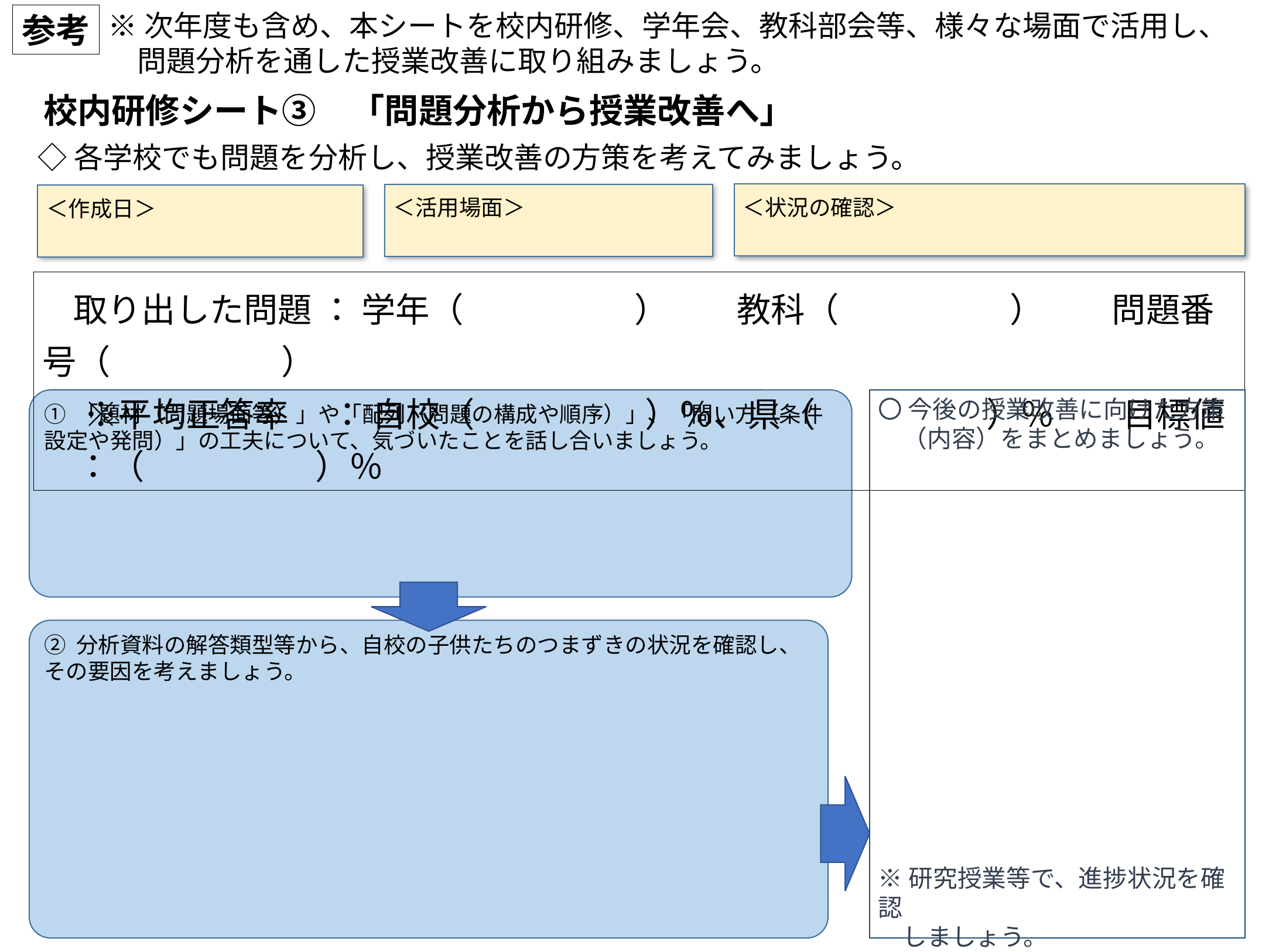

※次年度も含め、本シートを校内研修、学年会、教科部会等、様々な場面で活用し、
　問題分析を通した授業改善に取り組みましょう。
参考
# 校内研修シート③　「問題分析から授業改善へ」
◇各学校でも問題を分析し、授業改善の方策を考えてみましょう。
＜状況の確認＞

＜活用場面＞

＜作成日＞

   取り出した問題 ： 学年（　　　　　）　　教科（　　　　　）　　問題番号（　　　　　）
　 ※平均正答率　 ： 自校（　　　　　）％、県（　　　　　）％　　目標値　：（　　　　　）％
〇 今後の授業改善に向けた方策
　（内容）をまとめましょう。

※研究授業等で、進捗状況を確認
　しましょう。
① 「題材（問題場面等）」や「配列（問題の構成や順序）」、「問い方（条件設定や発問）」の工夫について、気づいたことを話し合いましょう。

② 分析資料の解答類型等から、自校の子供たちのつまずきの状況を確認し、その要因を考えましょう。